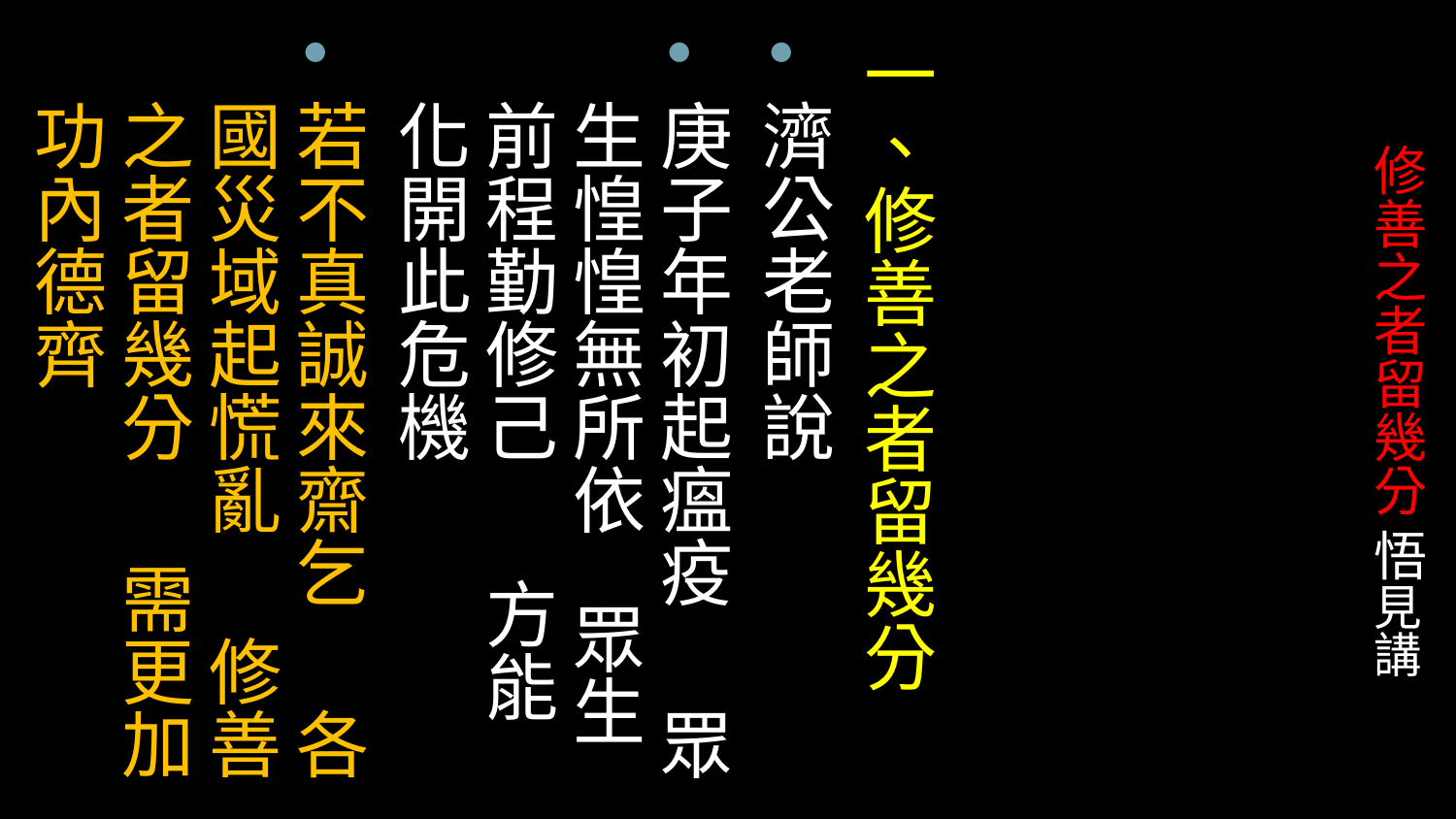

一、修善之者留幾分
濟公老師說
庚子年初起瘟疫      眾生惶惶無所依    眾生前程勤修己       方能化開此危機
若不真誠來齋乞      各國災域起慌亂      修善之者留幾分      需更加功內德齊
# 修善之者留幾分 悟見講